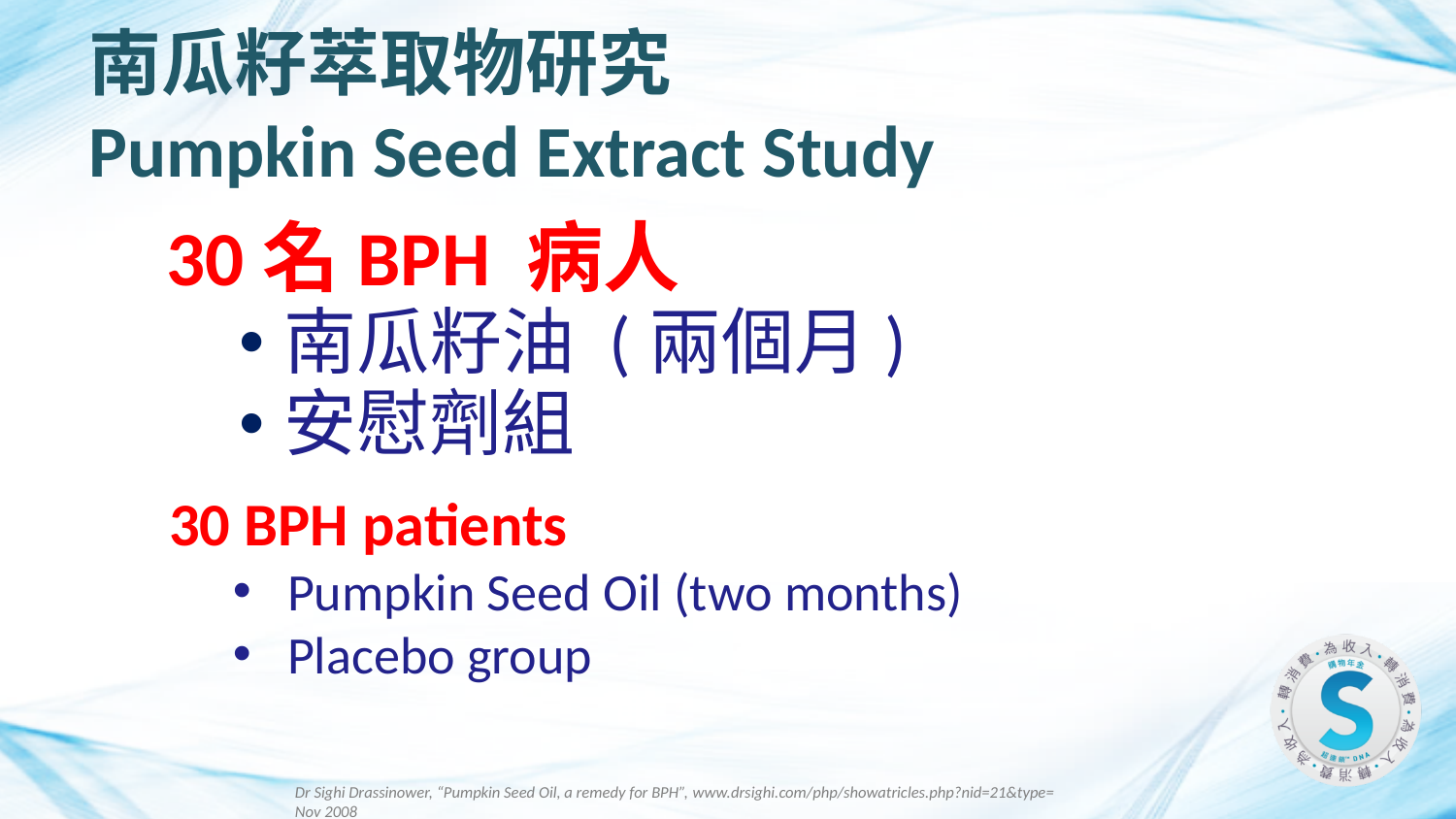

南瓜籽萃取物研究
Pumpkin Seed Extract Study
#

30名BPH 病人
南瓜籽油 (兩個月)
安慰劑組

30 BPH patients
Pumpkin Seed Oil (two months)
Placebo group
Dr Sighi Drassinower, “Pumpkin Seed Oil, a remedy for BPH”, www.drsighi.com/php/showatricles.php?nid=21&type= Nov 2008